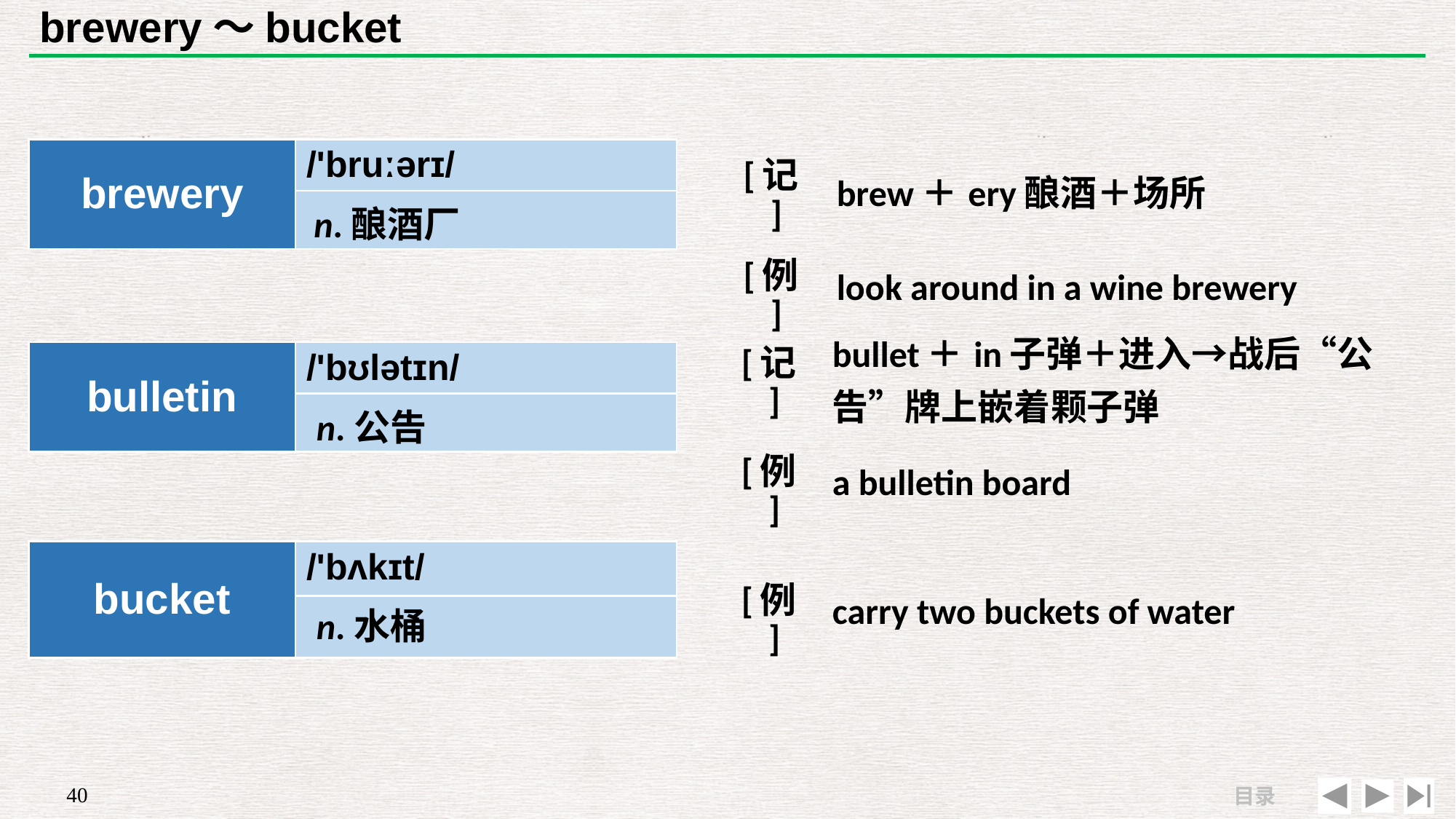

# brewery～bucket

| brewery | /'bruːərɪ/ |
| --- | --- |
|  |  |
| [记] | brew＋ery酿酒＋场所 |
| --- | --- |
| [例] | look around in a wine brewery |
n.酿酒厂
| [记] | bullet＋in子弹＋进入→战后“公告”牌上嵌着颗子弹 |
| --- | --- |
| [例] | a bulletin board |
| bulletin | /'bʊlətɪn/ |
| --- | --- |
|  |  |
n.公告
|  |  |
| --- | --- |
| [例] | carry two buckets of water |
| bucket | /'bʌkɪt/ |
| --- | --- |
|  |  |
n.水桶